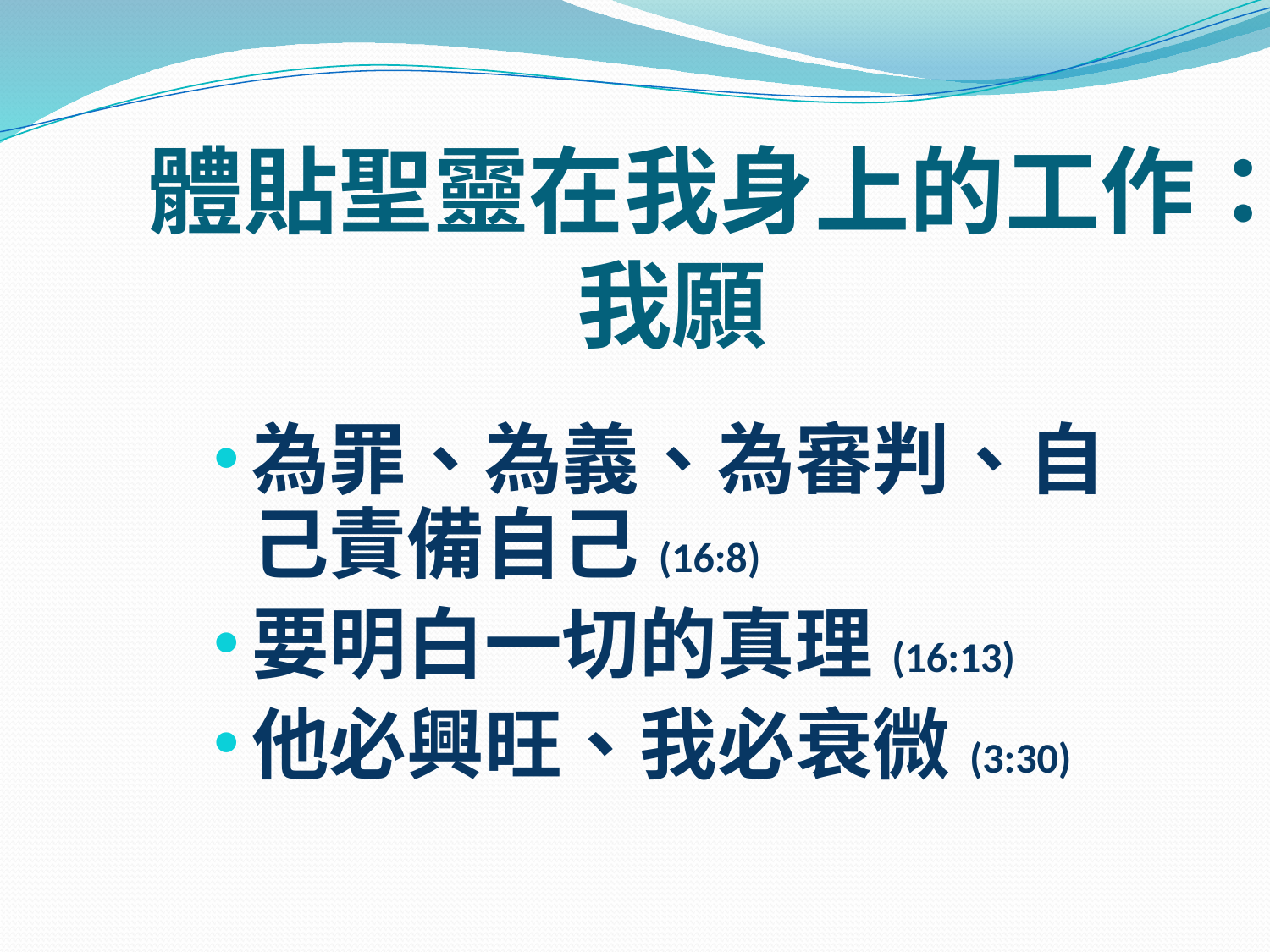

# 體貼聖靈在我身上的工作：我願
為罪、為義、為審判、自己責備自己(16:8)
要明白一切的真理(16:13)
他必興旺、我必衰微(3:30)